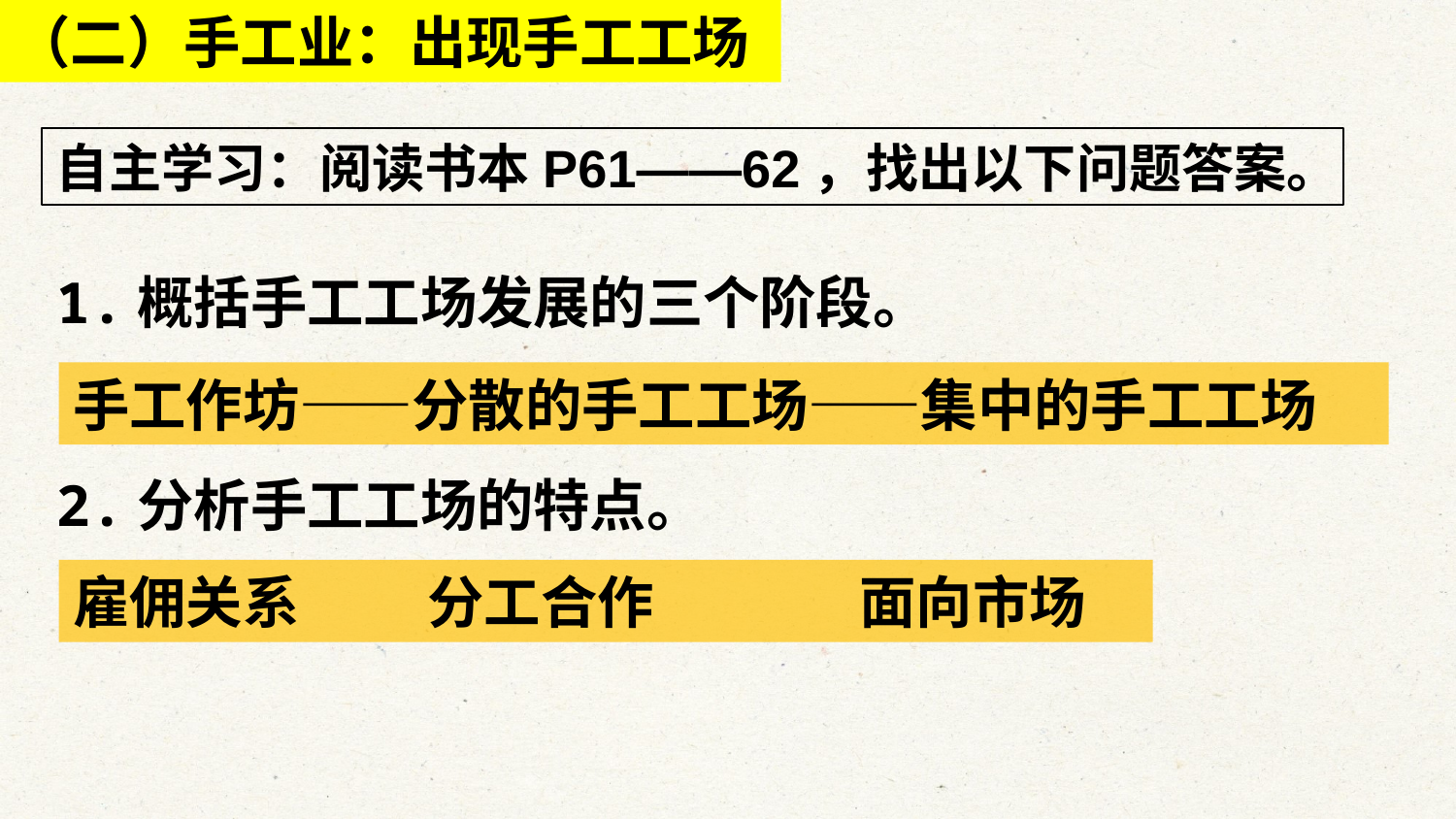

（二）手工业：出现手工工场
自主学习：阅读书本P61——62，找出以下问题答案。
1.概括手工工场发展的三个阶段。

2.分析手工工场的特点。
手工作坊——分散的手工工场——集中的手工工场
雇佣关系          分工合作                面向市场